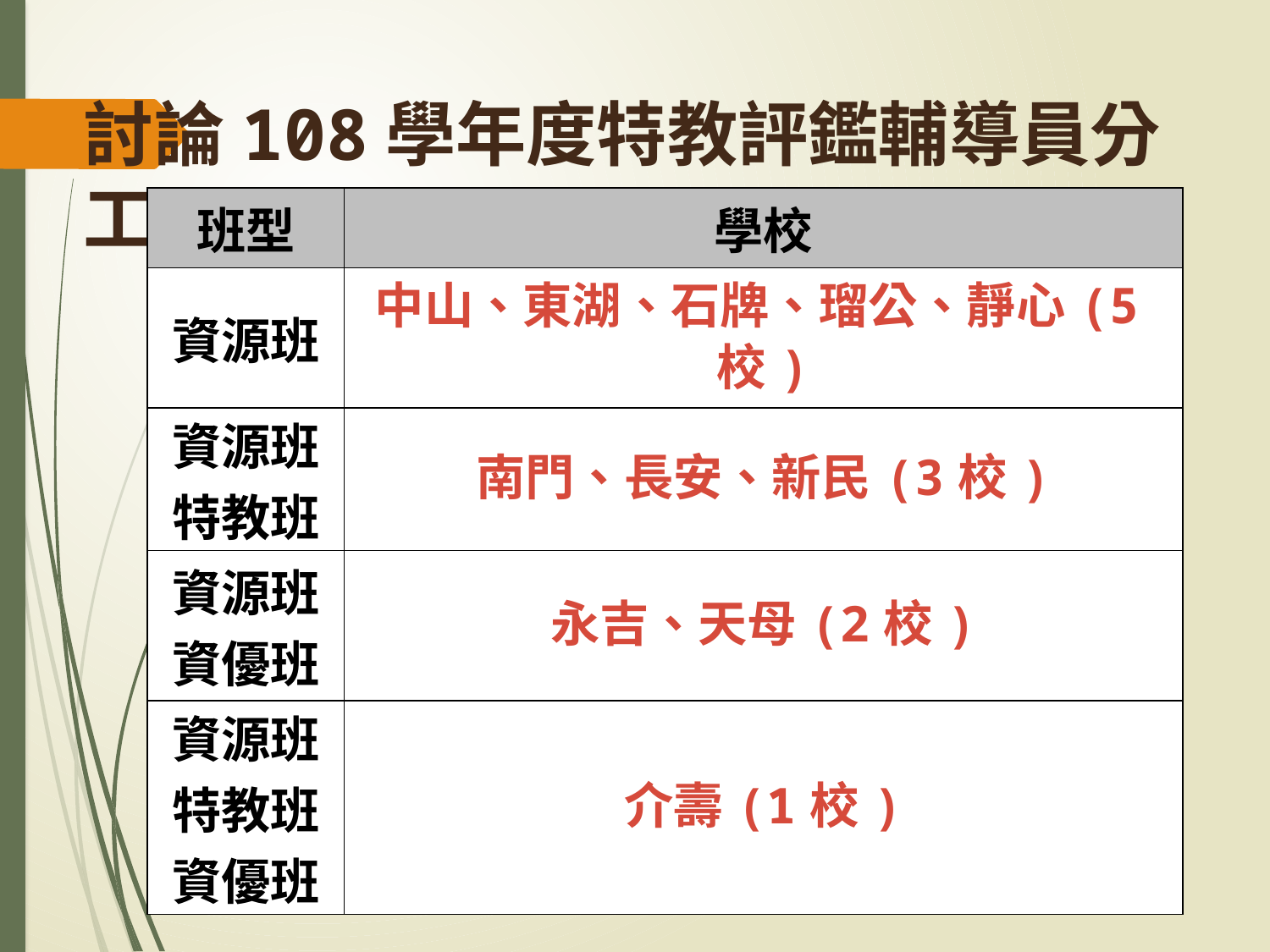

# 討論108學年度特教評鑑輔導員分工
| 班型 | 學校 |
| --- | --- |
| 資源班 | 中山、東湖、石牌、瑠公、靜心(5校) |
| 資源班 特教班 | 南門、長安、新民(3校) |
| 資源班 資優班 | 永吉、天母(2校) |
| 資源班 特教班 資優班 | 介壽(1校) |
2019/12/24